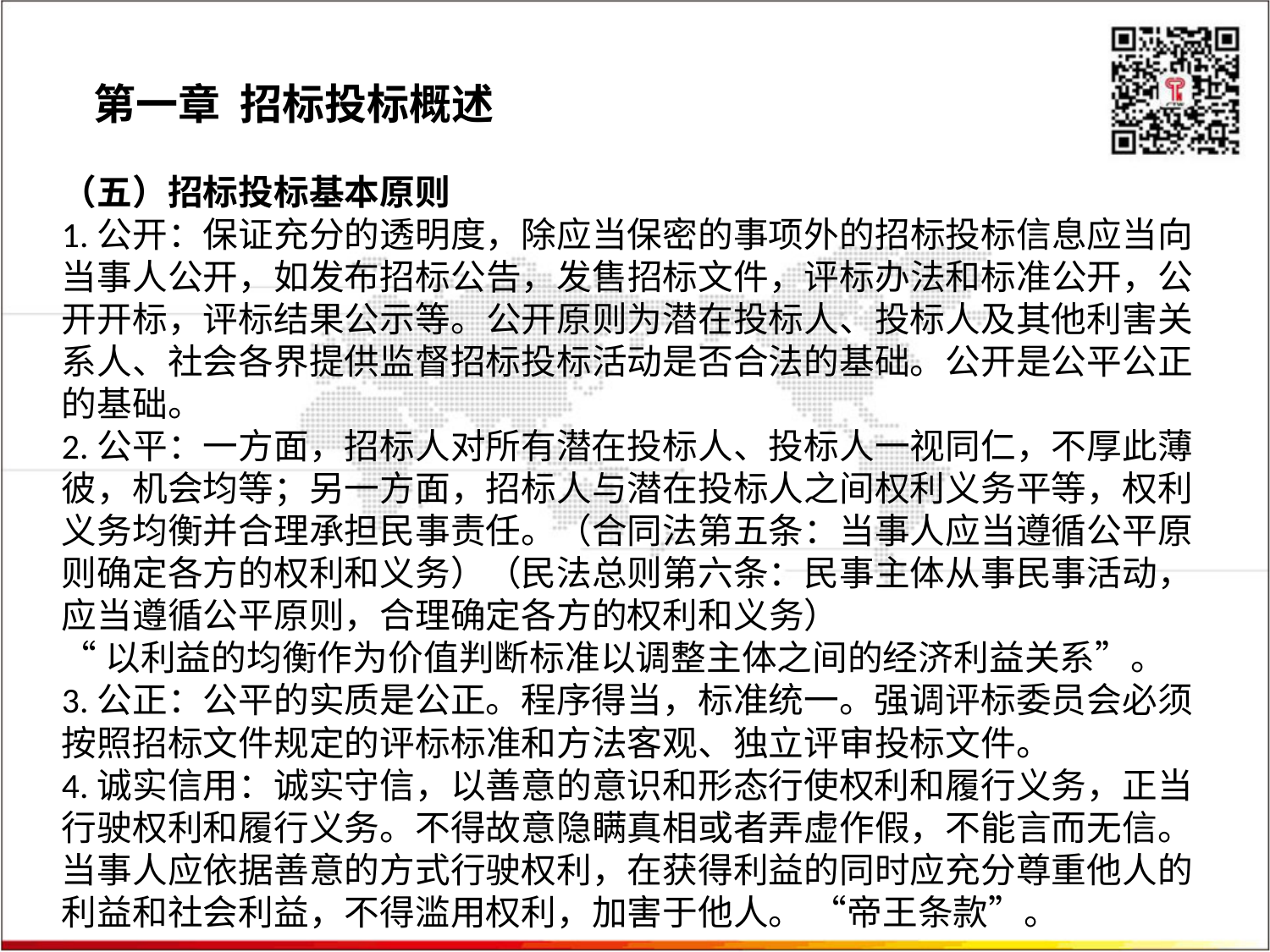

第一章  招标投标概述
（五）招标投标基本原则
1.公开：保证充分的透明度，除应当保密的事项外的招标投标信息应当向当事人公开，如发布招标公告，发售招标文件，评标办法和标准公开，公开开标，评标结果公示等。公开原则为潜在投标人、投标人及其他利害关系人、社会各界提供监督招标投标活动是否合法的基础。公开是公平公正的基础。
2.公平：一方面，招标人对所有潜在投标人、投标人一视同仁，不厚此薄彼，机会均等；另一方面，招标人与潜在投标人之间权利义务平等，权利义务均衡并合理承担民事责任。（合同法第五条：当事人应当遵循公平原则确定各方的权利和义务）（民法总则第六条：民事主体从事民事活动，应当遵循公平原则，合理确定各方的权利和义务）
“以利益的均衡作为价值判断标准以调整主体之间的经济利益关系”。
3.公正：公平的实质是公正。程序得当，标准统一。强调评标委员会必须按照招标文件规定的评标标准和方法客观、独立评审投标文件。
4.诚实信用：诚实守信，以善意的意识和形态行使权利和履行义务，正当行驶权利和履行义务。不得故意隐瞒真相或者弄虚作假，不能言而无信。当事人应依据善意的方式行驶权利，在获得利益的同时应充分尊重他人的利益和社会利益，不得滥用权利，加害于他人。 “帝王条款”。